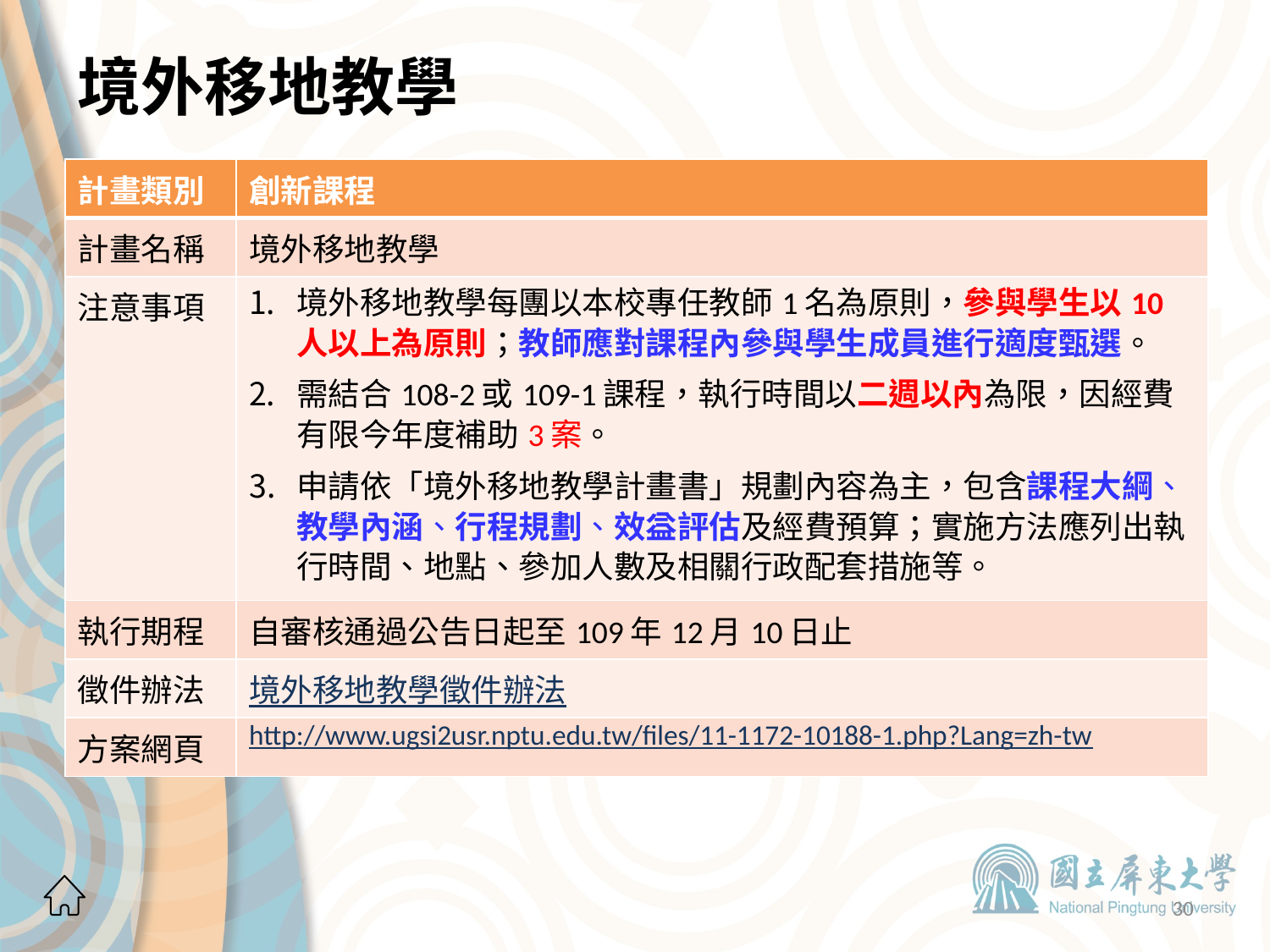

# 境外移地教學
| 計畫類別 | 創新課程 |
| --- | --- |
| 計畫名稱 | 境外移地教學 |
| 注意事項 | 境外移地教學每團以本校專任教師1名為原則，參與學生以10人以上為原則；教師應對課程內參與學生成員進行適度甄選。 需結合108-2或109-1課程，執行時間以二週以內為限，因經費有限今年度補助3案。 申請依「境外移地教學計畫書」規劃內容為主，包含課程大綱、教學內涵、行程規劃、效益評估及經費預算；實施方法應列出執行時間、地點、參加人數及相關行政配套措施等。 |
| 執行期程 | 自審核通過公告日起至109年12月10日止 |
| 徵件辦法 | 境外移地教學徵件辦法 |
| 方案網頁 | http://www.ugsi2usr.nptu.edu.tw/files/11-1172-10188-1.php?Lang=zh-tw |

30